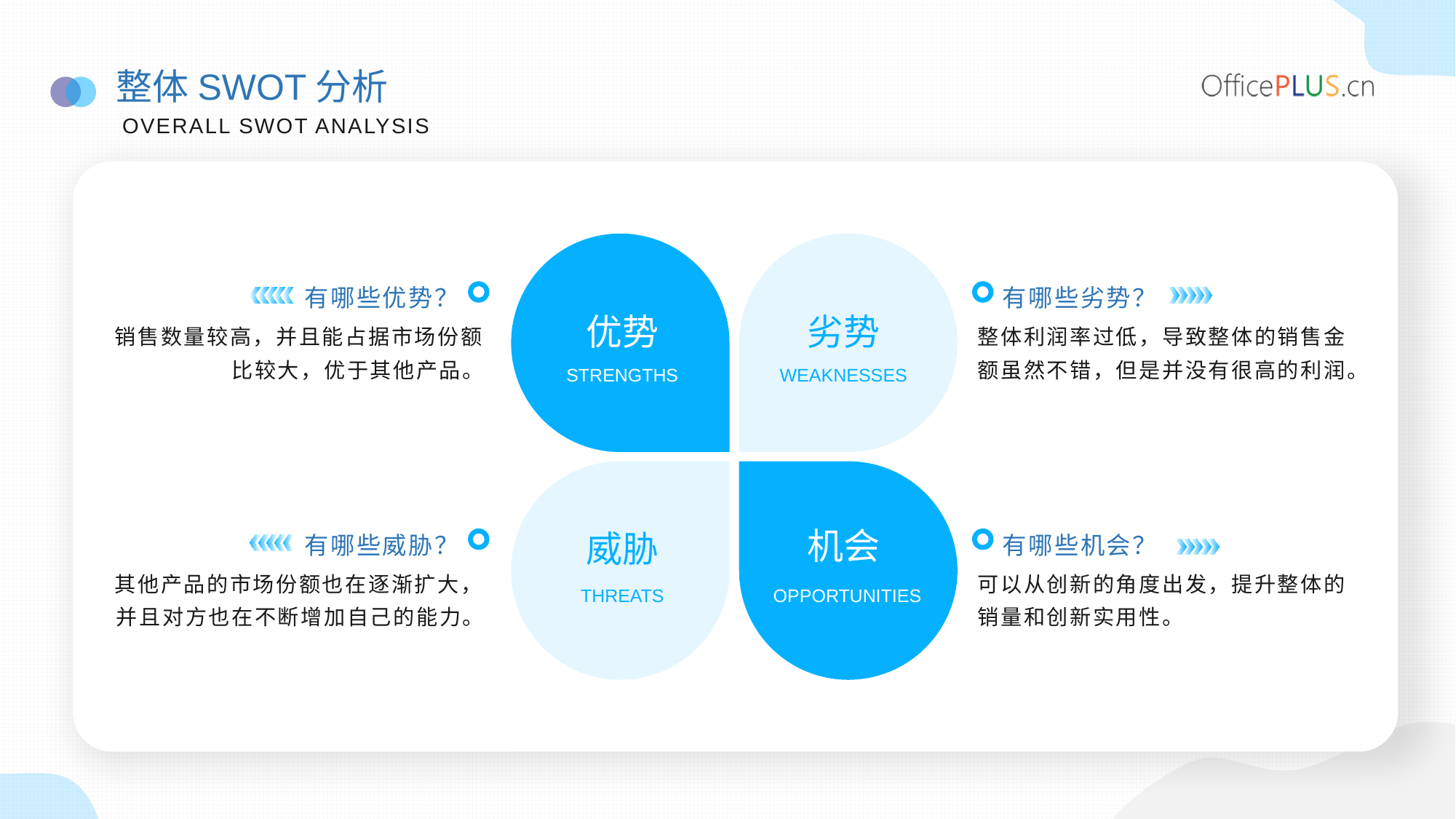

整体SWOT分析
OVERALL SWOT ANALYSIS

有哪些优势？
有哪些劣势？

优势
劣势
销售数量较高，并且能占据市场份额比较大，优于其他产品。
整体利润率过低，导致整体的销售金额虽然不错，但是并没有很高的利润。
STRENGTHS
WEAKNESSES

有哪些威胁？
有哪些机会？
机会
威胁

其他产品的市场份额也在逐渐扩大，并且对方也在不断增加自己的能力。
可以从创新的角度出发，提升整体的销量和创新实用性。
OPPORTUNITIES
THREATS